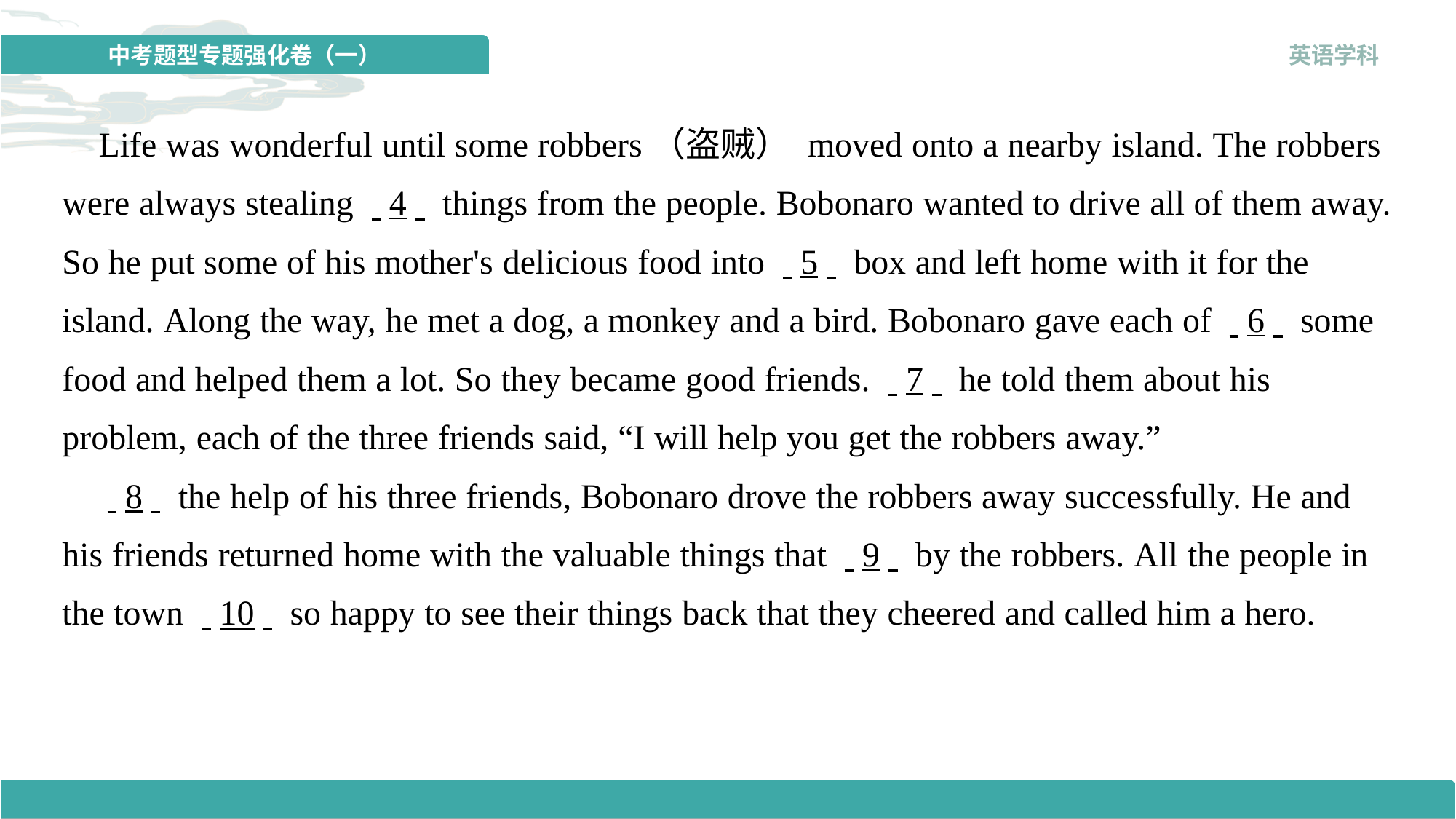

Life was wonderful until some robbers（盗贼） moved onto a nearby island. The robbers were always stealing . .4. . things from the people. Bobonaro wanted to drive all of them away. So he put some of his mother's delicious food into . .5. . box and left home with it for the island. Along the way, he met a dog, a monkey and a bird. Bobonaro gave each of . .6. . some food and helped them a lot. So they became good friends. . .7. . he told them about his problem, each of the three friends said, “I will help you get the robbers away.”
    . .8. . the help of his three friends, Bobonaro drove the robbers away successfully. He and his friends returned home with the valuable things that . .9. . by the robbers. All the people in the town . .10. . so happy to see their things back that they cheered and called him a hero.